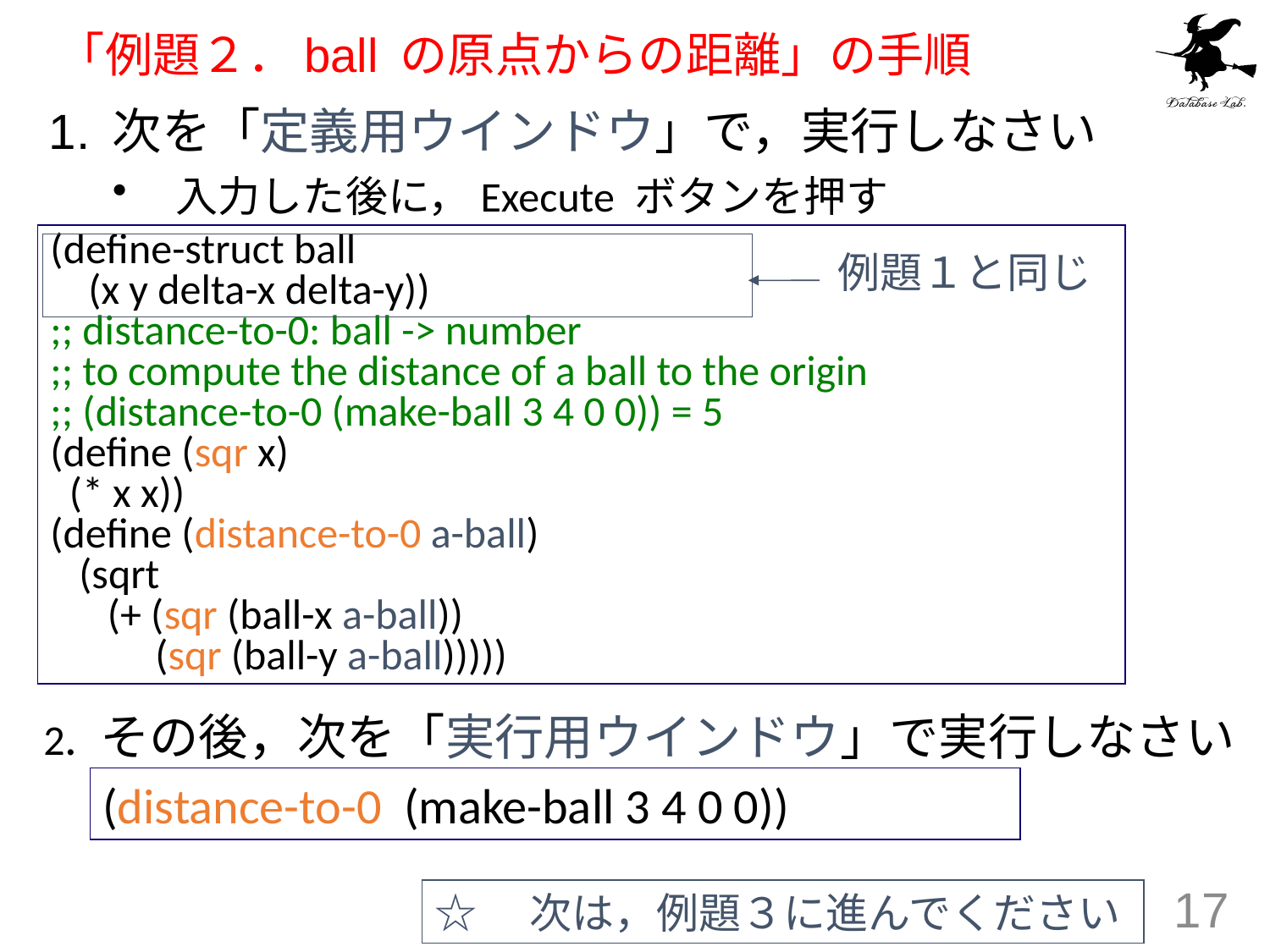

# 「例題２．ball の原点からの距離」の手順
次を「定義用ウインドウ」で，実行しなさい
入力した後に，Execute ボタンを押す
(define-struct ball
    (x y delta-x delta-y))
;; distance-to-0: ball -> number
;; to compute the distance of a ball to the origin
;; (distance-to-0 (make-ball 3 4 0 0)) = 5
(define (sqr x)
  (* x x))
(define (distance-to-0 a-ball)
   (sqrt
      (+ (sqr (ball-x a-ball))
           (sqr (ball-y a-ball)))))

例題１と同じ

2. その後，次を「実行用ウインドウ」で実行しなさい
(distance-to-0  (make-ball 3 4 0 0))
☆　次は，例題３に進んでください
17